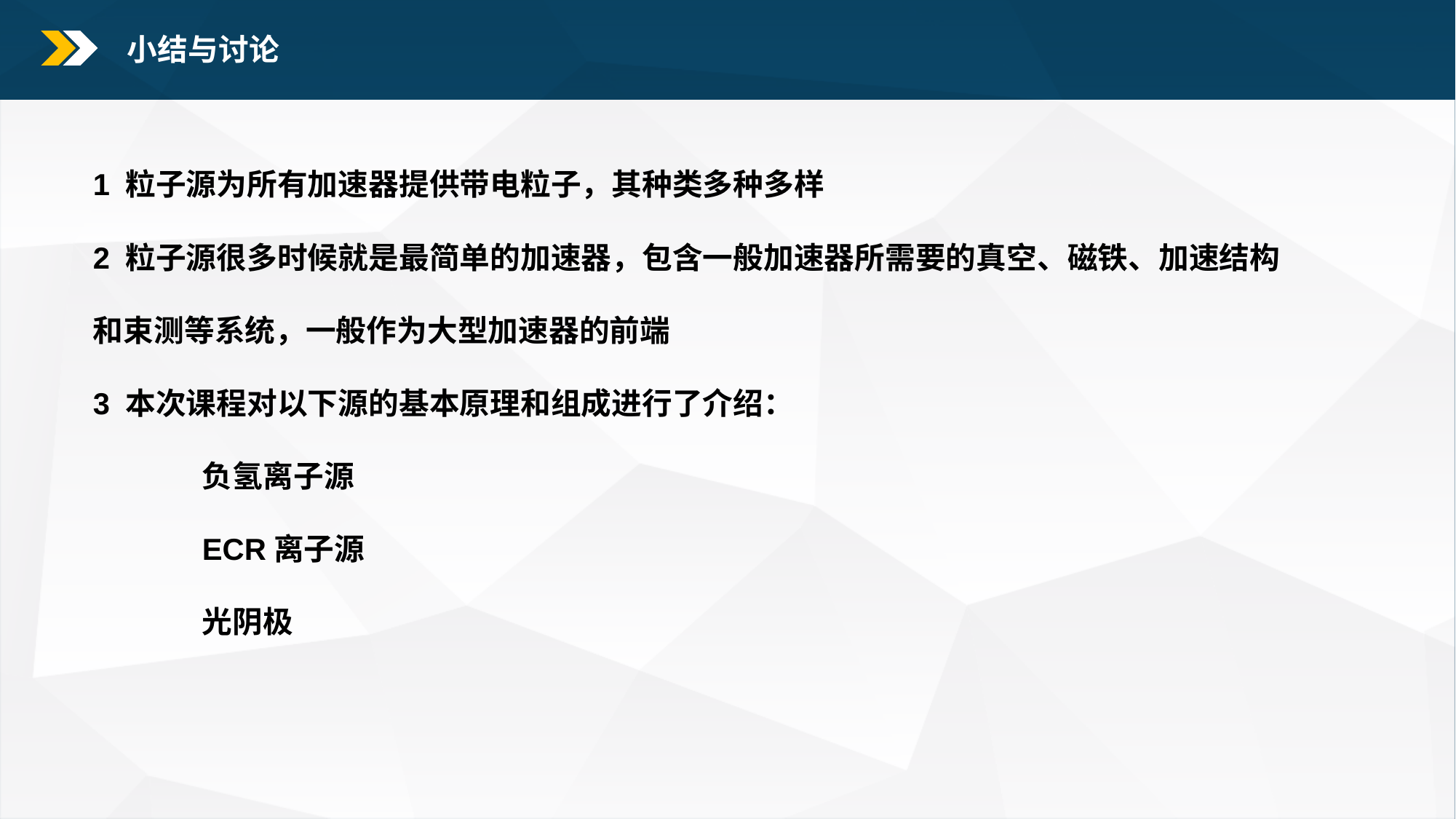

小结与讨论
1 粒子源为所有加速器提供带电粒子，其种类多种多样
2 粒子源很多时候就是最简单的加速器，包含一般加速器所需要的真空、磁铁、加速结构和束测等系统，一般作为大型加速器的前端
3 本次课程对以下源的基本原理和组成进行了介绍：
	负氢离子源
	ECR离子源
	光阴极